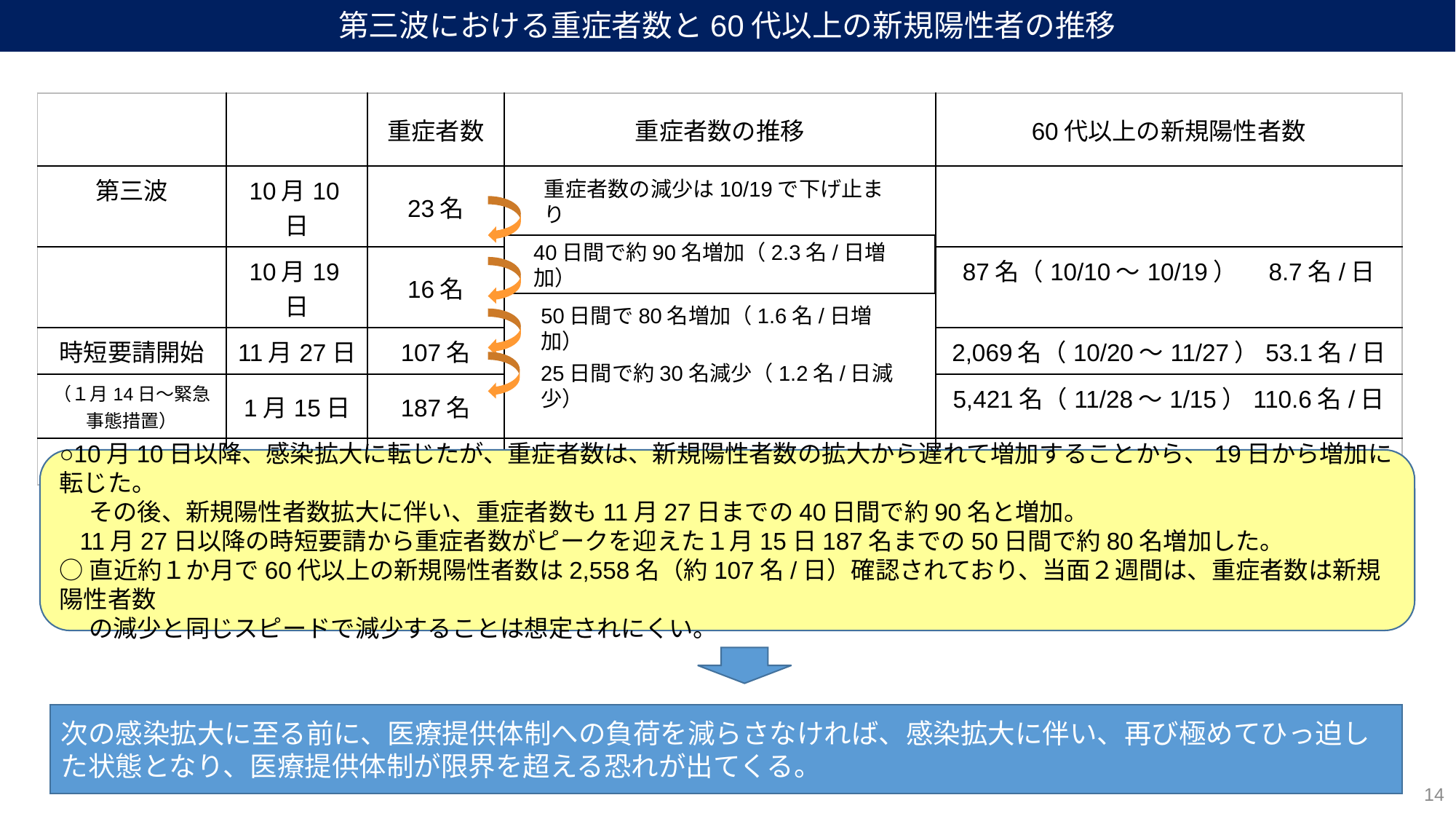

第三波における重症者数と60代以上の新規陽性者の推移
|  |  | 重症者数 | 重症者数の推移 | 60代以上の新規陽性者数 |
| --- | --- | --- | --- | --- |
| 第三波 | 10月10日 | 23名 |  |  |
|  | 10月19日 | 16名 |  | 87名（10/10～10/19）　8.7名/日 |
| 時短要請開始 | 11月27日 | 107名 |  | 2,069名（10/20～11/27）53.1名/日 |
| （１月14日～緊急事態措置） | 1月15日 | 187名 |  | 5,421名（11/28～1/15）110.6名/日 |
|  | ２月８日 | 153名 |  | 2,558名（1/16～2/8）106.6名/日 |
重症者数の減少は10/19で下げ止まり

|  |
| --- |
40日間で約90名増加（2.3名/日増加）

50日間で80名増加（1.6名/日増加）

25日間で約30名減少（1.2名/日減少）
○10月10日以降、感染拡大に転じたが、重症者数は、新規陽性者数の拡大から遅れて増加することから、19日から増加に転じた。
　 その後、新規陽性者数拡大に伴い、重症者数も11月27日までの40日間で約90名と増加。
   11月27日以降の時短要請から重症者数がピークを迎えた１月15日187名までの50日間で約80名増加した。
○直近約１か月で60代以上の新規陽性者数は2,558名（約107名/日）確認されており、当面２週間は、重症者数は新規陽性者数
　 の減少と同じスピードで減少することは想定されにくい。

次の感染拡大に至る前に、医療提供体制への負荷を減らさなければ、感染拡大に伴い、再び極めてひっ迫した状態となり、医療提供体制が限界を超える恐れが出てくる。
14